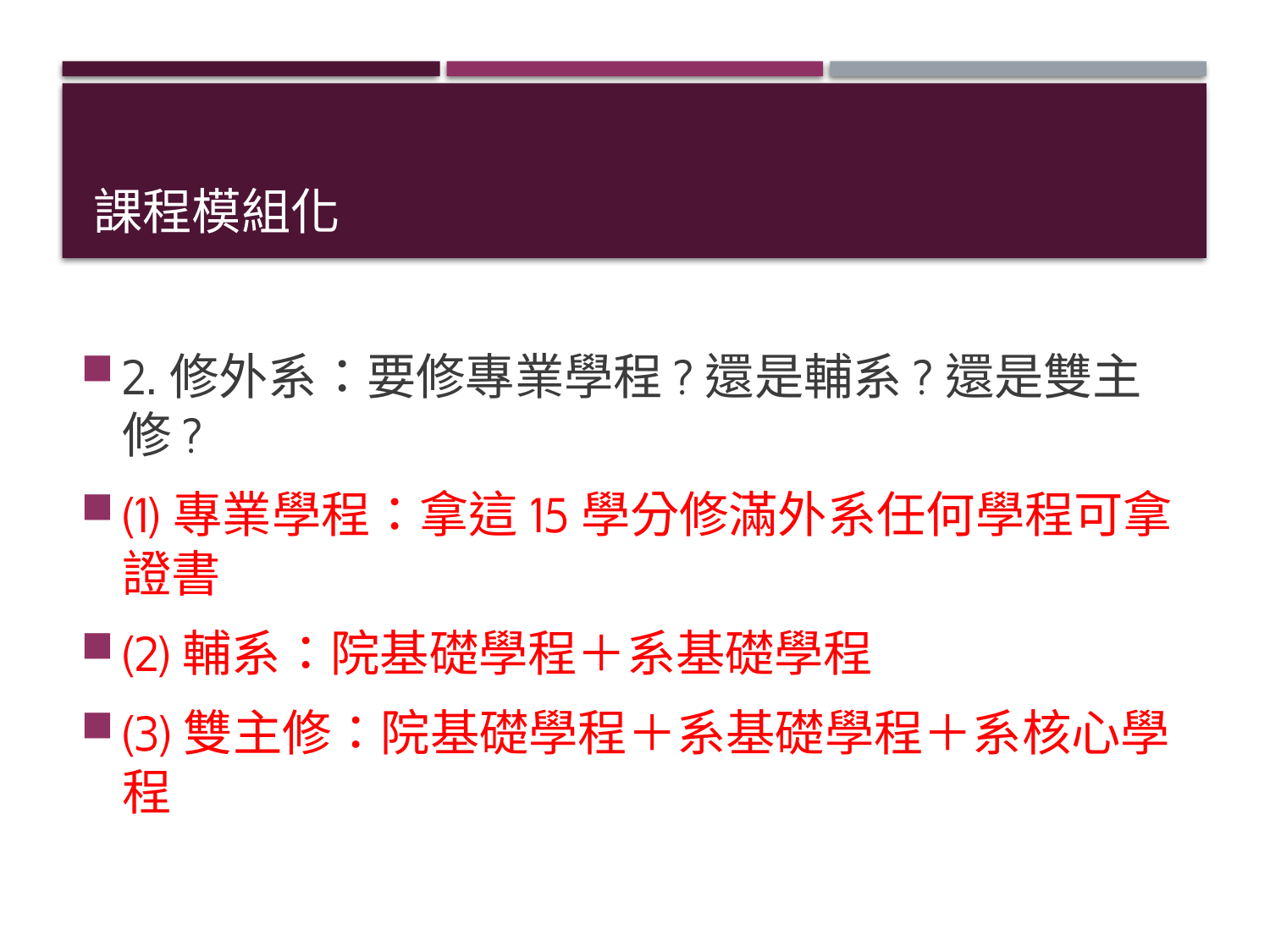

# 課程模組化
2.修外系：要修專業學程?還是輔系?還是雙主修?
(1)專業學程：拿這15學分修滿外系任何學程可拿證書
(2)輔系：院基礎學程＋系基礎學程
(3)雙主修：院基礎學程＋系基礎學程＋系核心學程